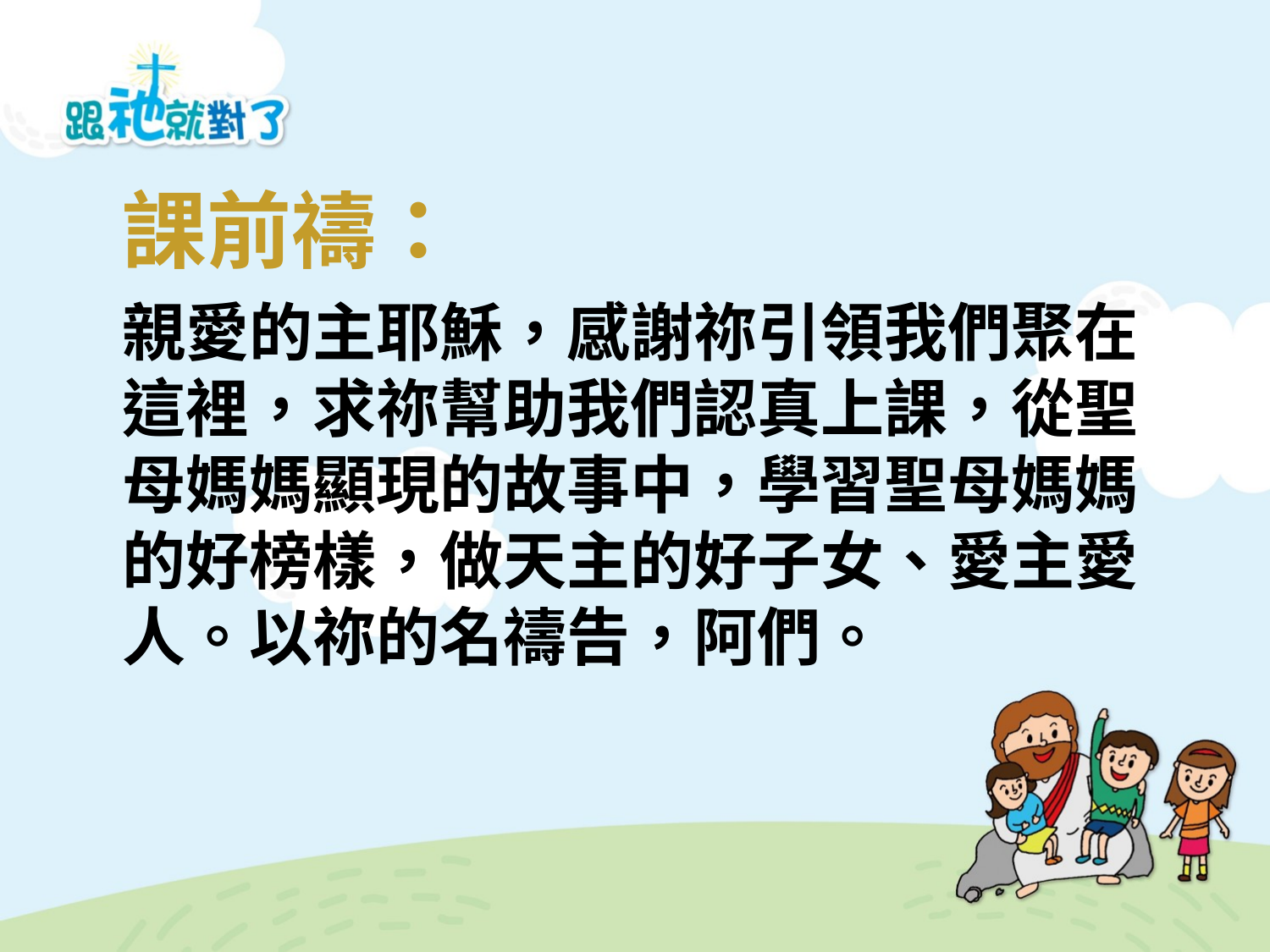

課前禱：
親愛的主耶穌，感謝祢引領我們聚在這裡，求祢幫助我們認真上課，從聖母媽媽顯現的故事中，學習聖母媽媽的好榜樣，做天主的好子女、愛主愛人。以祢的名禱告，阿們。